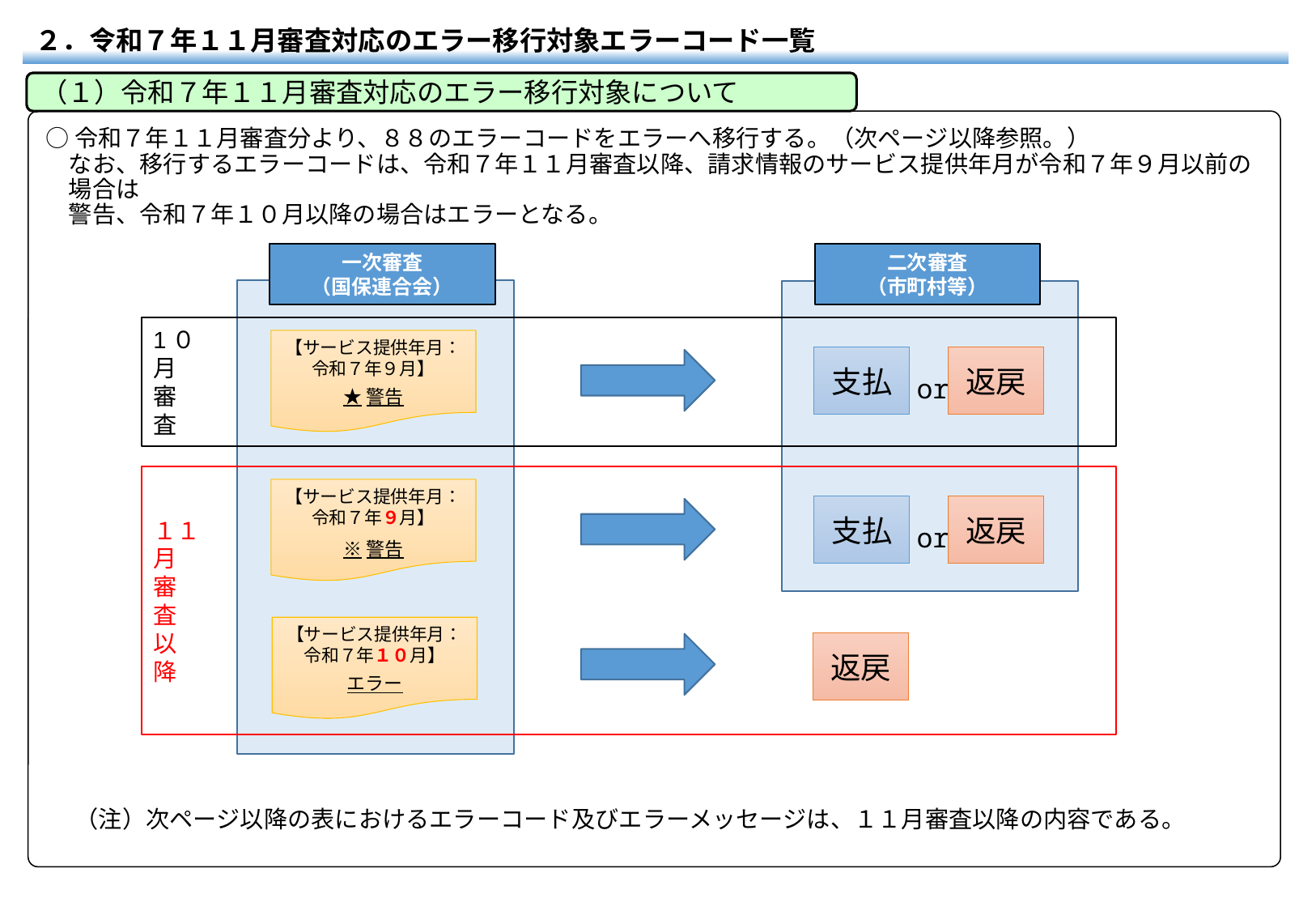

２．令和７年１１月審査対応のエラー移行対象エラーコード一覧
（１）令和７年１１月審査対応のエラー移行対象について

○令和７年１１月審査分より、８８のエラーコードをエラーへ移行する。（次ページ以降参照。）
なお、移行するエラーコードは、令和７年１１月審査以降、請求情報のサービス提供年月が令和７年９月以前の場合は
警告、令和７年１０月以降の場合はエラーとなる。
一次審査
（国保連合会）
二次審査
（市町村等）

1０
月
審
査
【サービス提供年月：
令和７年９月】
返戻
支払

or
★警告
１１
月
審
査
以
降
【サービス提供年月：
令和７年９月】
返戻
支払

or
※警告
【サービス提供年月：
令和７年１０月】
返戻

エラー
（注）次ページ以降の表におけるエラーコード及びエラーメッセージは、１１月審査以降の内容である。